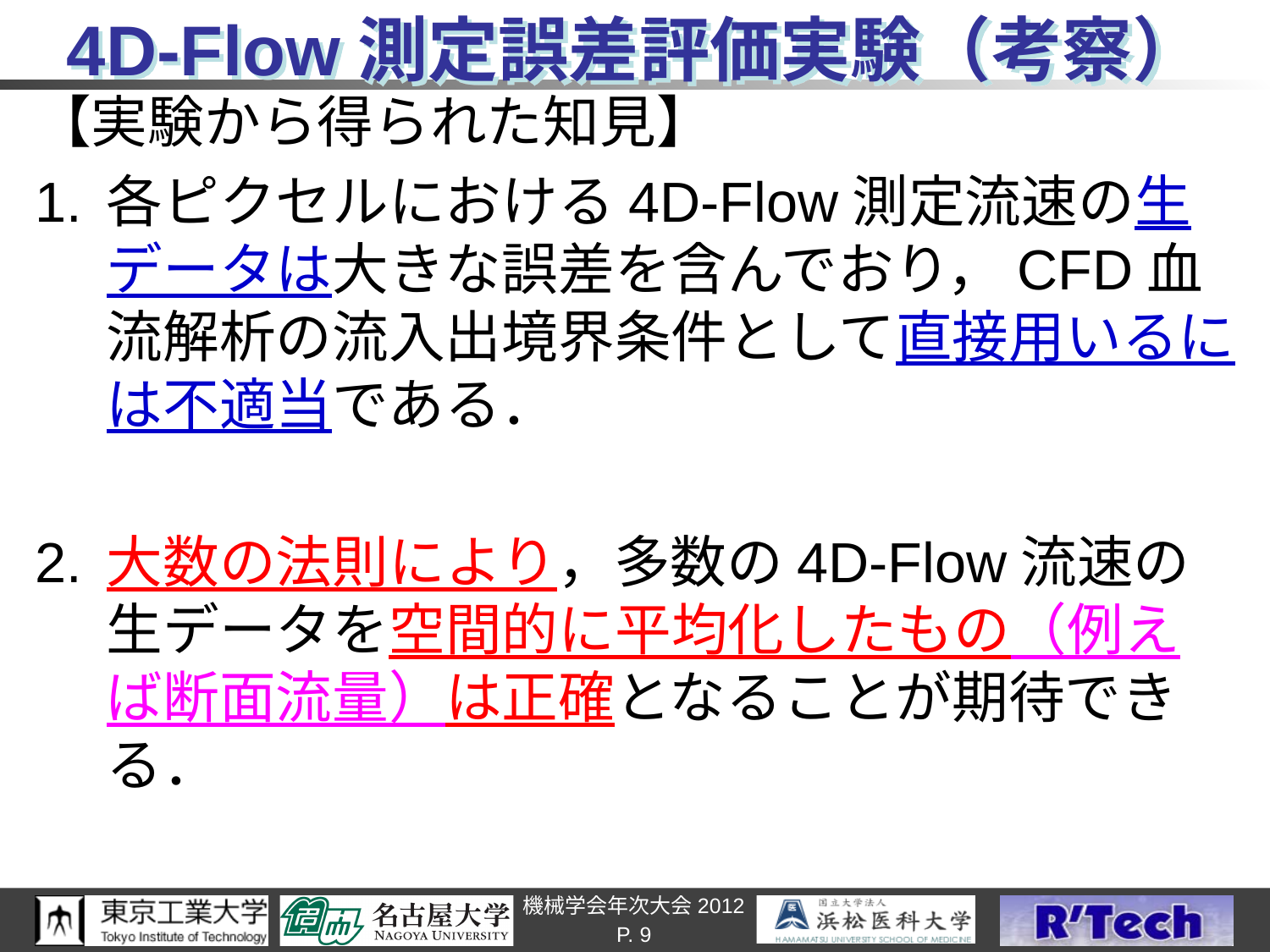

# 4D-Flow測定誤差評価実験（考察）
【実験から得られた知見】
各ピクセルにおける4D-Flow測定流速の生データは大きな誤差を含んでおり，CFD血流解析の流入出境界条件として直接用いるには不適当である．

大数の法則により，多数の4D-Flow流速の生データを空間的に平均化したもの（例えば断面流量）は正確となることが期待できる．
P. 9